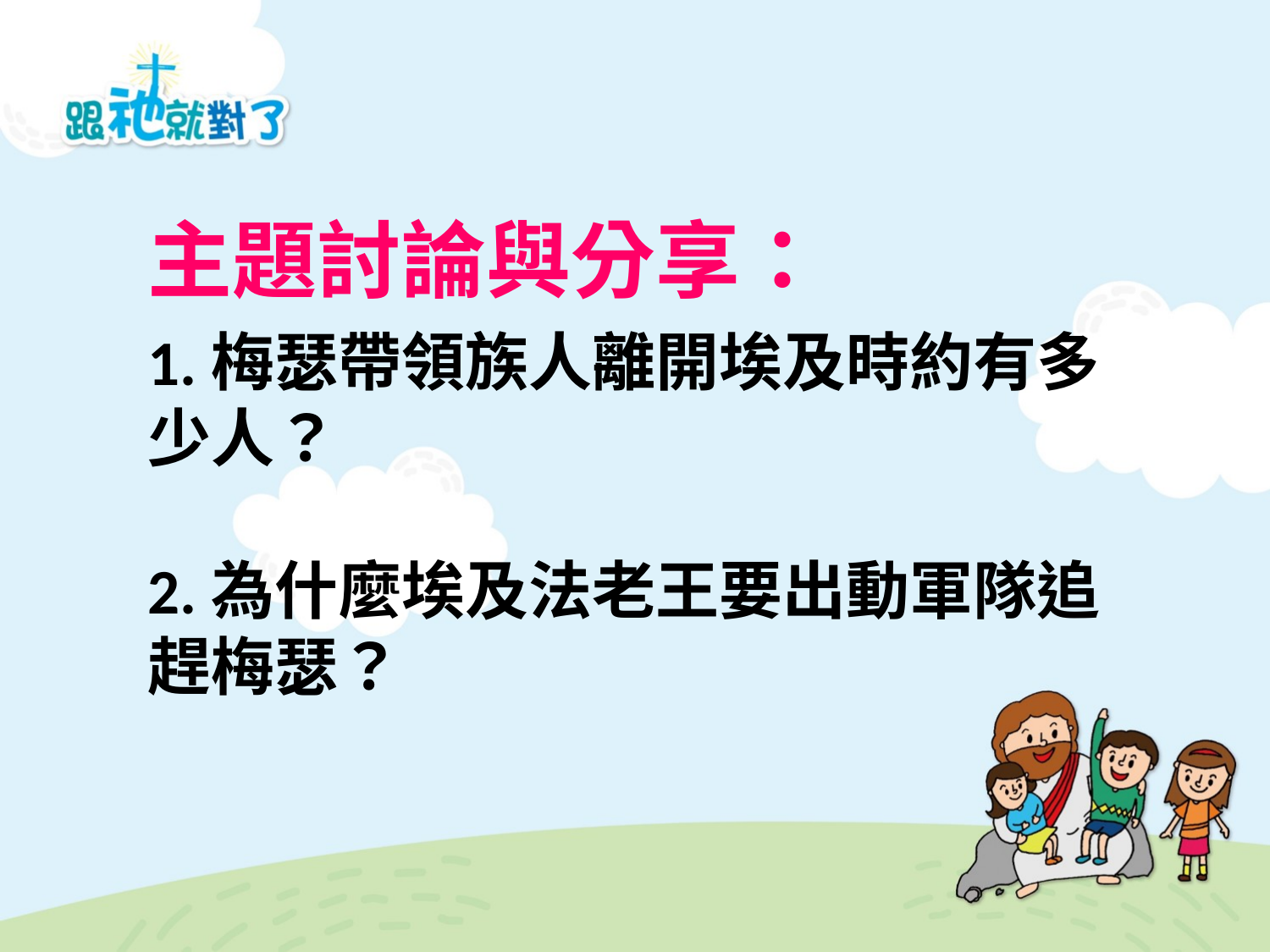

主題討論與分享：
1.梅瑟帶領族人離開埃及時約有多少人？

2.為什麼埃及法老王要出動軍隊追趕梅瑟？